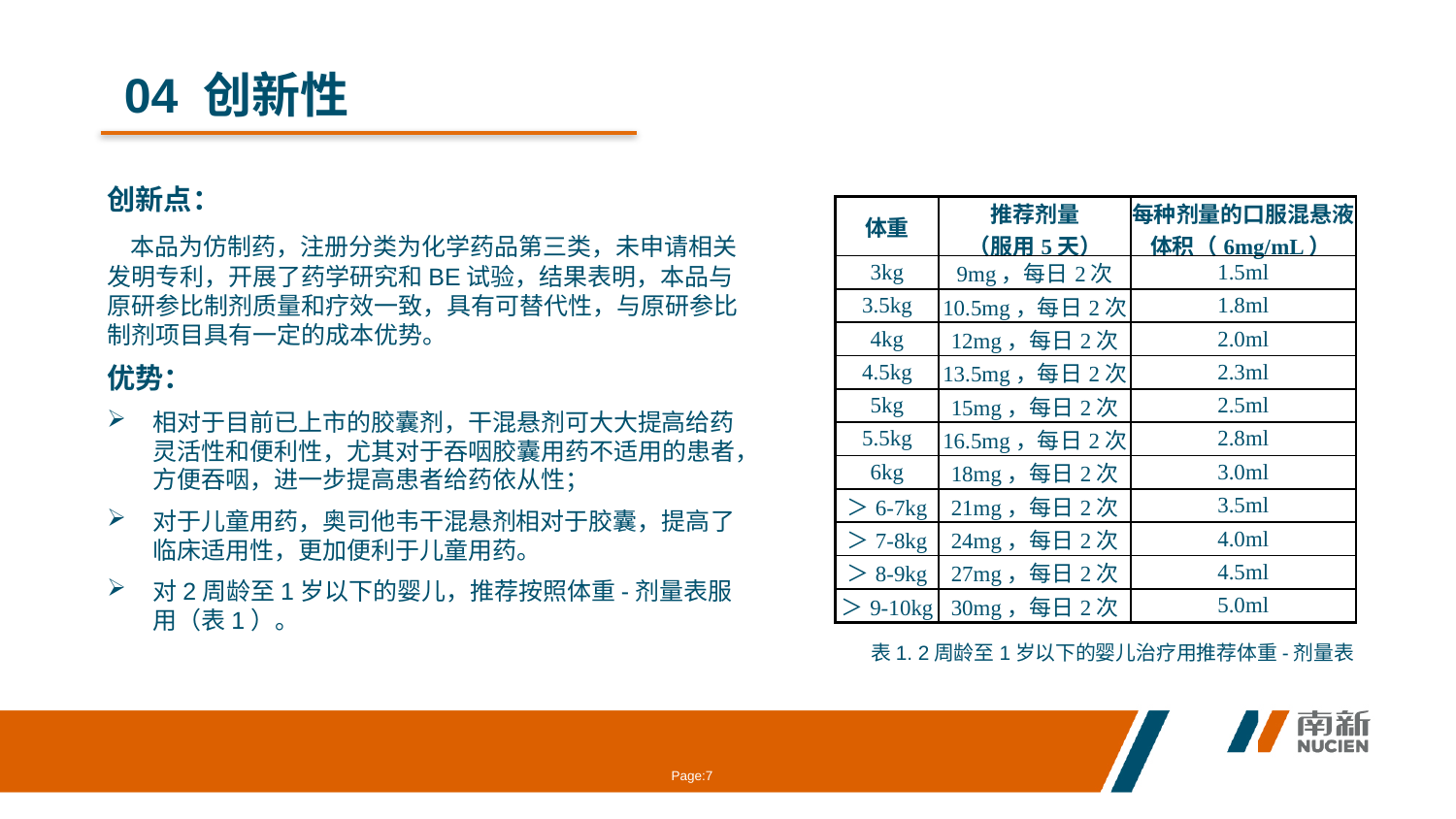

04 创新性
创新点：
   本品为仿制药，注册分类为化学药品第三类，未申请相关发明专利，开展了药学研究和BE试验，结果表明，本品与原研参比制剂质量和疗效一致，具有可替代性，与原研参比制剂项目具有一定的成本优势。
优势：
相对于目前已上市的胶囊剂，干混悬剂可大大提高给药灵活性和便利性，尤其对于吞咽胶囊用药不适用的患者，方便吞咽，进一步提高患者给药依从性；
对于儿童用药，奥司他韦干混悬剂相对于胶囊，提高了临床适用性，更加便利于儿童用药。
对2周龄至1岁以下的婴儿，推荐按照体重-剂量表服用（表1）。
| 体重 | 推荐剂量 （服用5天） | 每种剂量的口服混悬液体积（6mg/mL） |
| --- | --- | --- |
| 3kg | 9mg，每日2次 | 1.5ml |
| 3.5kg | 10.5mg，每日2次 | 1.8ml |
| 4kg | 12mg，每日2次 | 2.0ml |
| 4.5kg | 13.5mg，每日2次 | 2.3ml |
| 5kg | 15mg，每日2次 | 2.5ml |
| 5.5kg | 16.5mg，每日2次 | 2.8ml |
| 6kg | 18mg，每日2次 | 3.0ml |
| ＞6-7kg | 21mg，每日2次 | 3.5ml |
| ＞7-8kg | 24mg，每日2次 | 4.0ml |
| ＞8-9kg | 27mg，每日2次 | 4.5ml |
| ＞9-10kg | 30mg，每日2次 | 5.0ml |
 表1. 2周龄至1岁以下的婴儿治疗用推荐体重-剂量表
Page:7